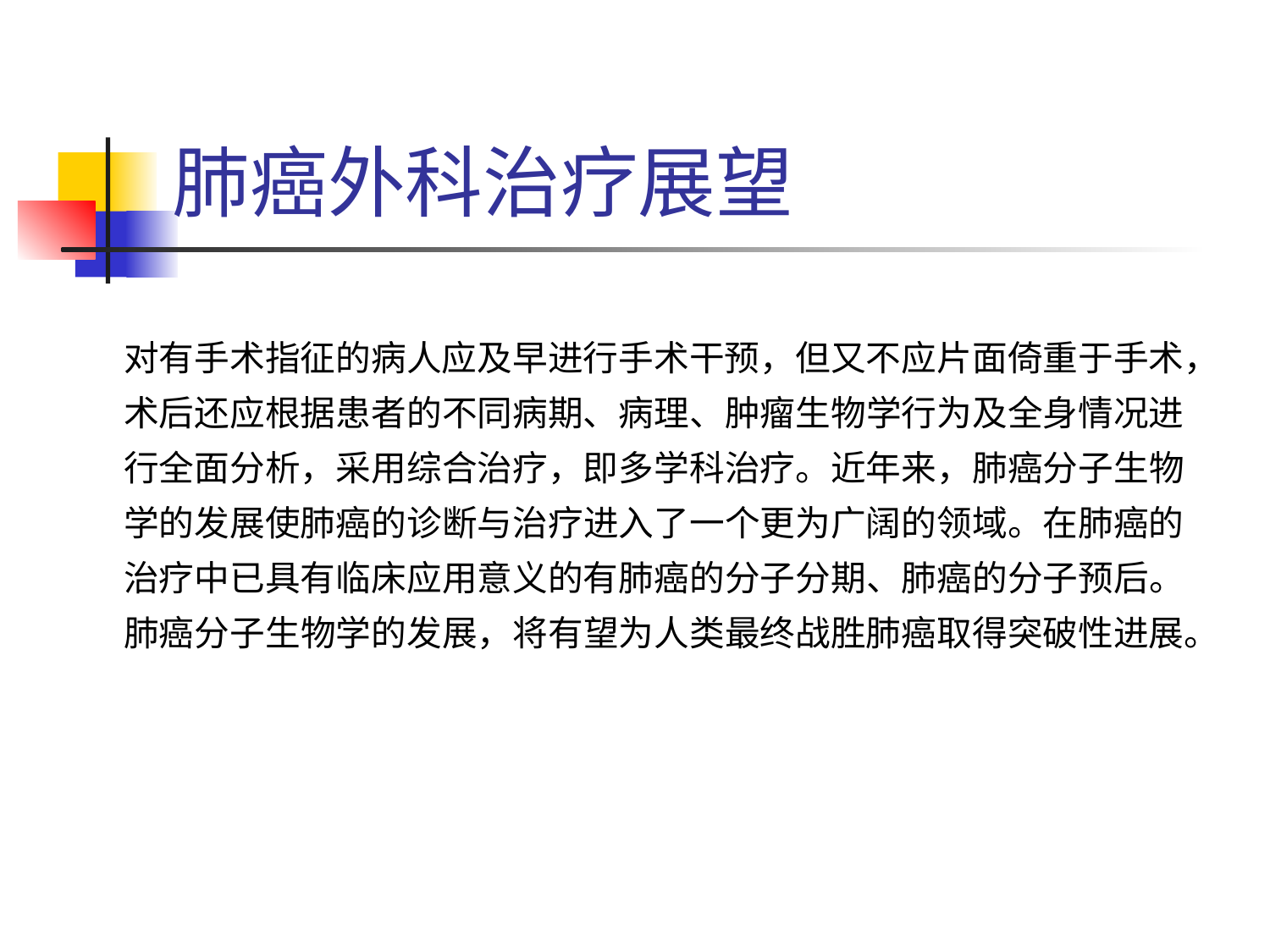

# 肺癌外科治疗展望

     对有手术指征的病人应及早进行手术干预，但又不应片面倚重于手术，术后还应根据患者的不同病期、病理、肿瘤生物学行为及全身情况进行全面分析，采用综合治疗，即多学科治疗。近年来，肺癌分子生物学的发展使肺癌的诊断与治疗进入了一个更为广阔的领域。在肺癌的治疗中已具有临床应用意义的有肺癌的分子分期、肺癌的分子预后。肺癌分子生物学的发展，将有望为人类最终战胜肺癌取得突破性进展。